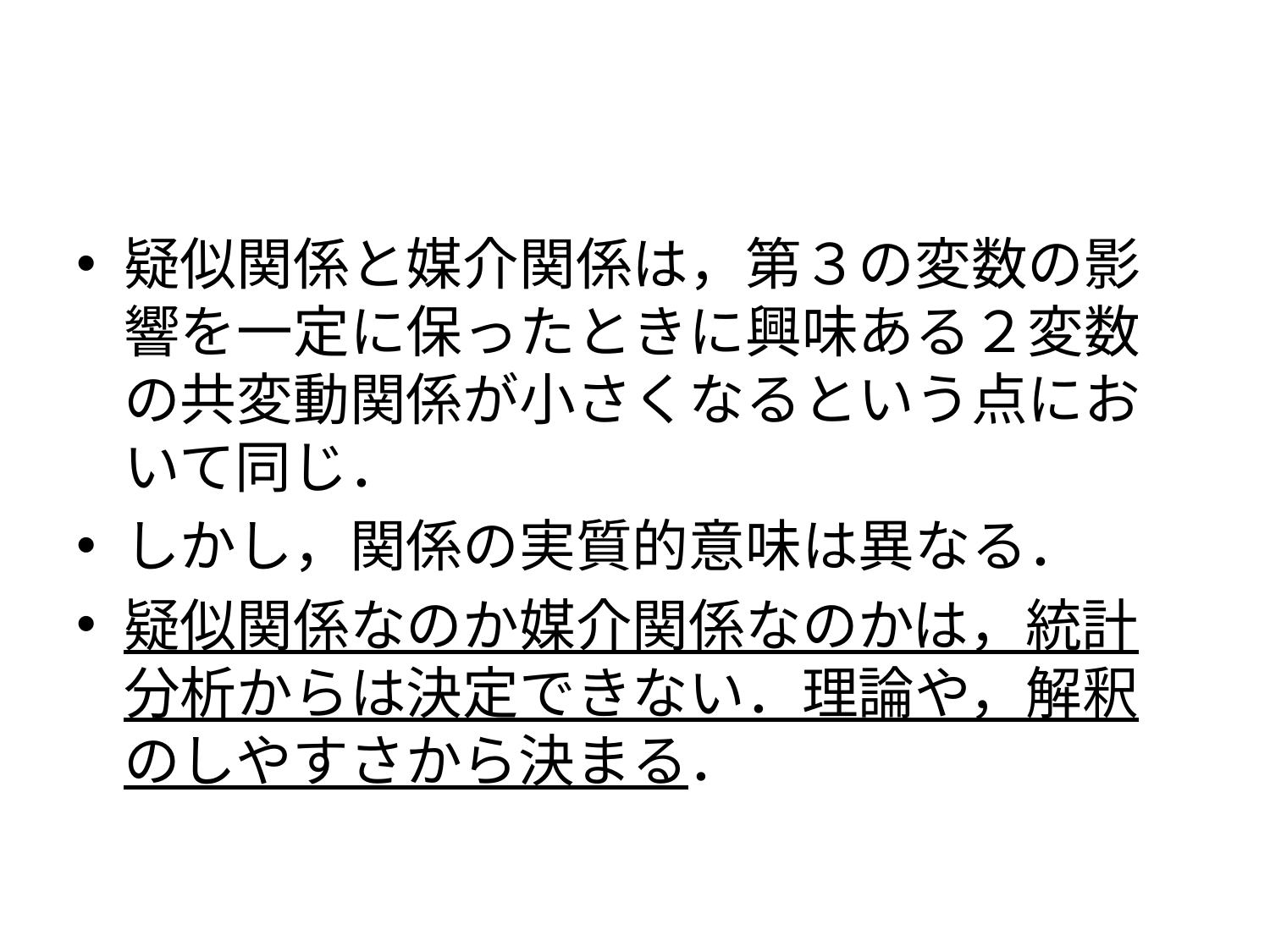

#
疑似関係と媒介関係は，第３の変数の影響を一定に保ったときに興味ある２変数の共変動関係が小さくなるという点において同じ．
しかし，関係の実質的意味は異なる．
疑似関係なのか媒介関係なのかは，統計分析からは決定できない．理論や，解釈のしやすさから決まる．